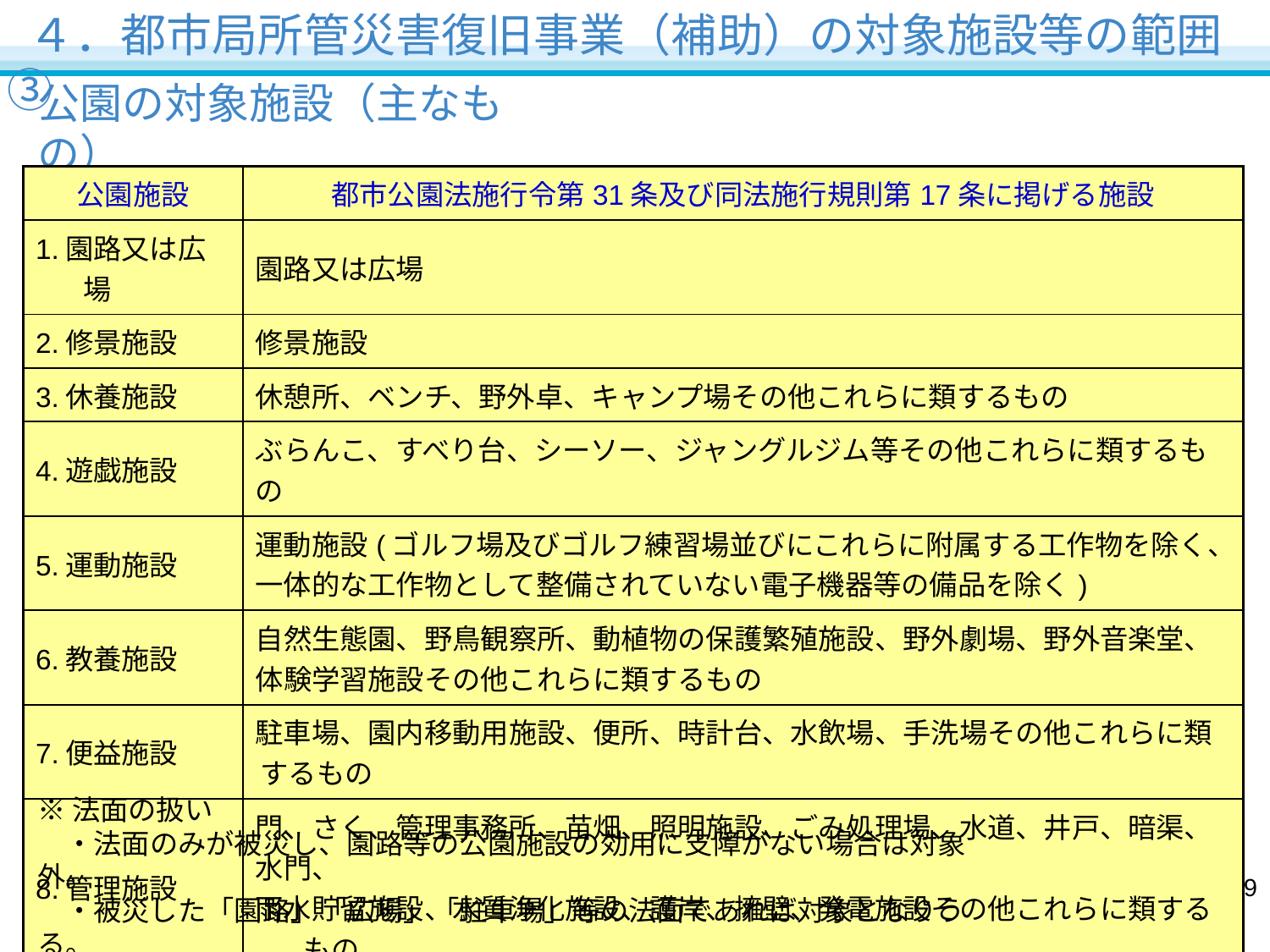

４．都市局所管災害復旧事業（補助）の対象施設等の範囲③
# 公園の対象施設（主なもの）
| 公園施設 | 都市公園法施行令第31条及び同法施行規則第17条に掲げる施設 |
| --- | --- |
| 1.園路又は広場 | 園路又は広場 |
| 2.修景施設 | 修景施設 |
| 3.休養施設 | 休憩所、ベンチ、野外卓、キャンプ場その他これらに類するもの |
| 4.遊戯施設 | ぶらんこ、すべり台、シーソー、ジャングルジム等その他これらに類するもの |
| 5.運動施設 | 運動施設(ゴルフ場及びゴルフ練習場並びにこれらに附属する工作物を除く、一体的な工作物として整備されていない電子機器等の備品を除く) |
| 6.教養施設 | 自然生態園、野鳥観察所、動植物の保護繁殖施設、野外劇場、野外音楽堂、 体験学習施設その他これらに類するもの |
| 7.便益施設 | 駐車場、園内移動用施設、便所、時計台、水飲場、手洗場その他これらに類するもの |
| 8.管理施設 | 門、さく、管理事務所、苗畑、照明施設、ごみ処理場、水道、井戸、暗渠、水門、 雨水貯留施設、水質浄化施設、護岸、擁壁、発電施設その他これらに類するもの |
| 9.都市公園の効用を全うする施設 | 展望台又は備蓄倉庫その他国土交通省令で定める災害応急対策に必要な施設(国土交通省令第17条に規定する耐震性貯水槽、放送施設、情報通信施設、ヘリポート、係留施設、発電施設又は延焼防止のための散水施設) |
※法面の扱い
　・法面のみが被災し、園路等の公園施設の効用に支障がない場合は対象外。
　・被災した「園路」「広場」「駐車場」等の法面であれば対象となりうる。
9